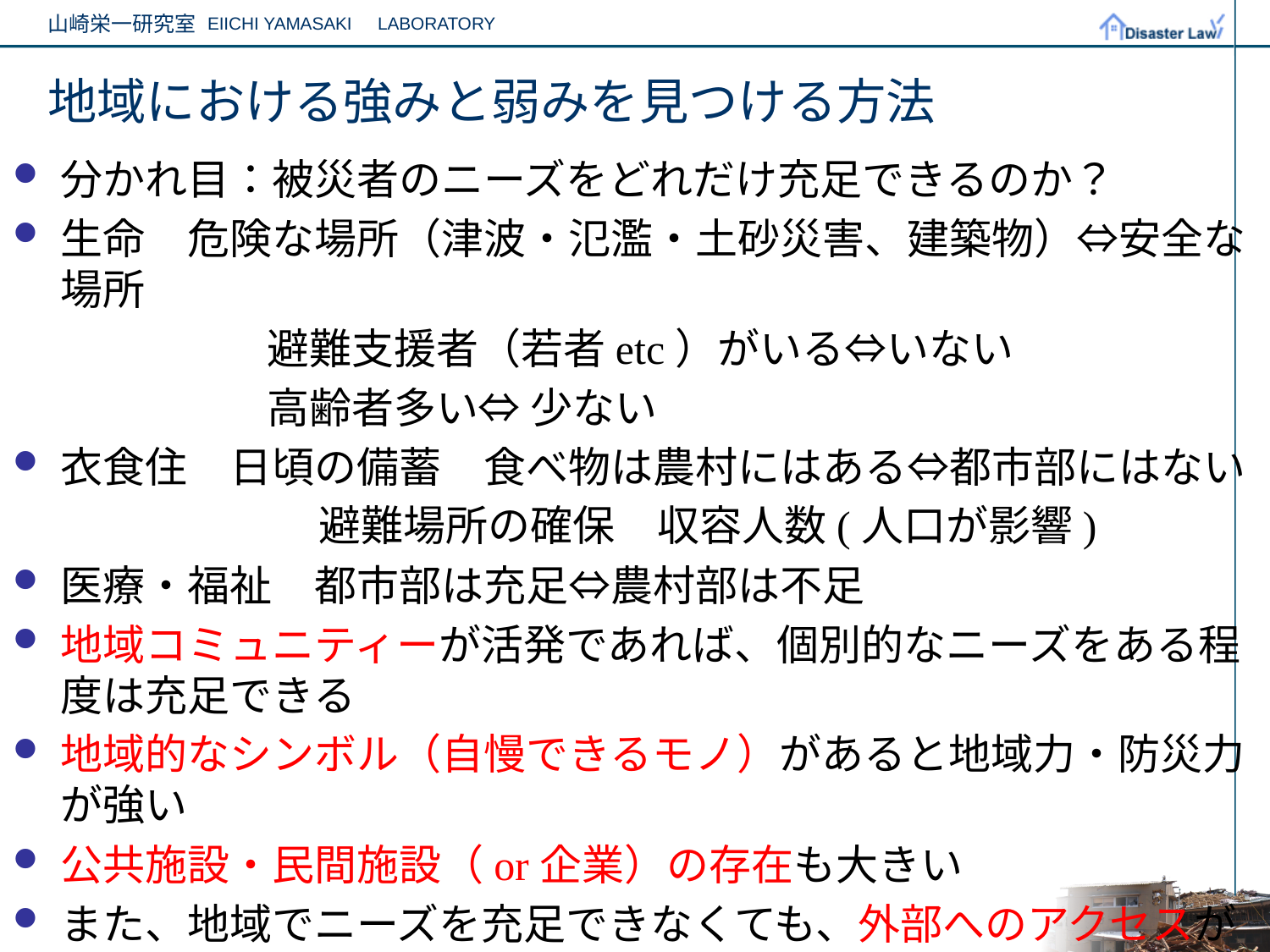

# 地域における強みと弱みを見つける方法
分かれ目：被災者のニーズをどれだけ充足できるのか？
生命　危険な場所（津波・氾濫・土砂災害、建築物）⇔安全な場所
　　　　　　避難支援者（若者etc）がいる⇔いない
　　　　　　高齢者多い⇔ 少ない
衣食住　日頃の備蓄　食べ物は農村にはある⇔都市部にはない
　　　　　 　　避難場所の確保　収容人数(人口が影響)
医療・福祉　都市部は充足⇔農村部は不足
地域コミュニティーが活発であれば、個別的なニーズをある程度は充足できる
地域的なシンボル（自慢できるモノ）があると地域力・防災力が強い
公共施設・民間施設（or企業）の存在も大きい
また、地域でニーズを充足できなくても、外部へのアクセスがあれば、克服が可能となる（幹線道路・ヘリコプターなど）